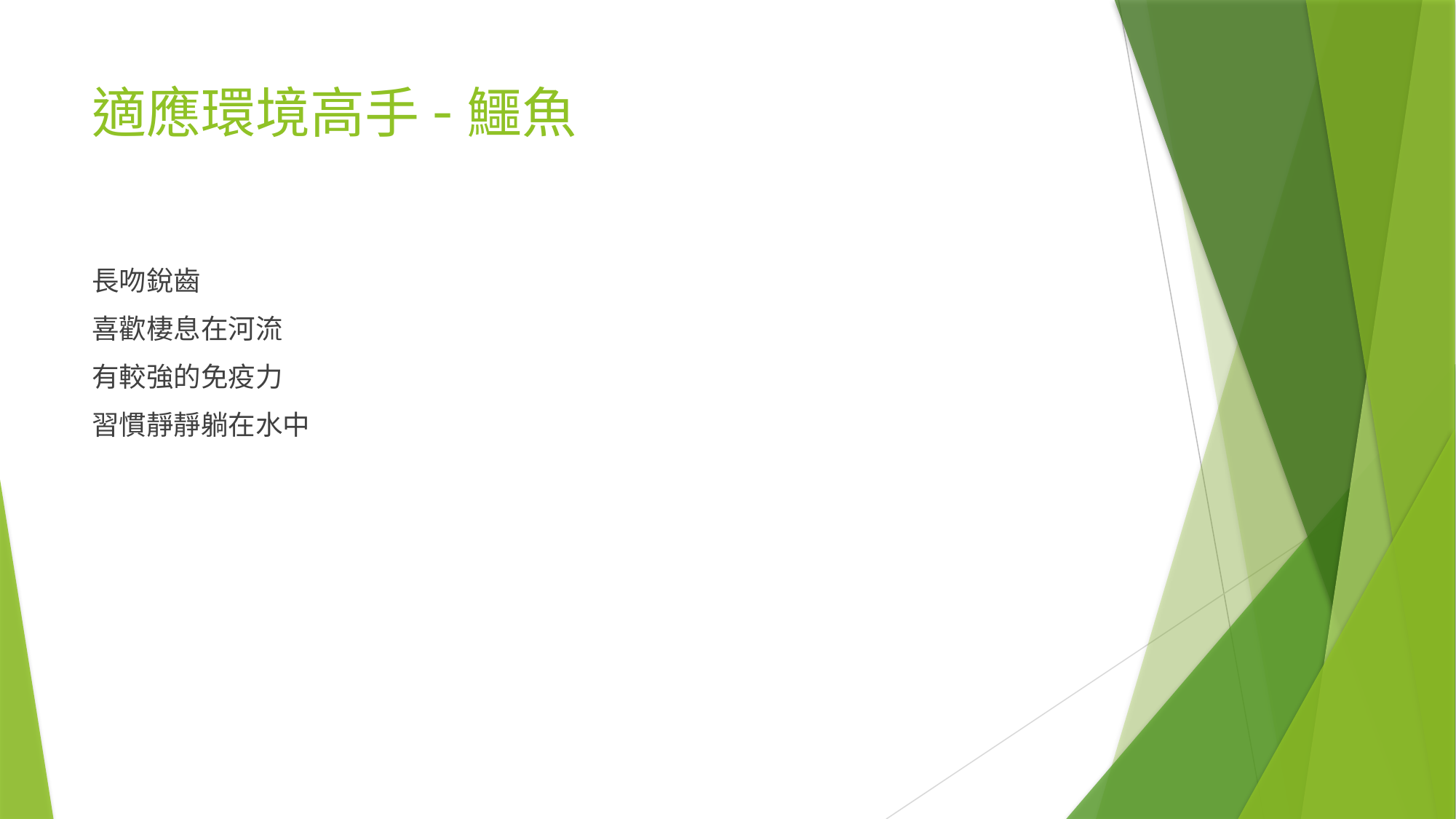

# 適應環境高手-鱷魚
長吻銳齒
喜歡棲息在河流
有較強的免疫力
習慣靜靜躺在水中